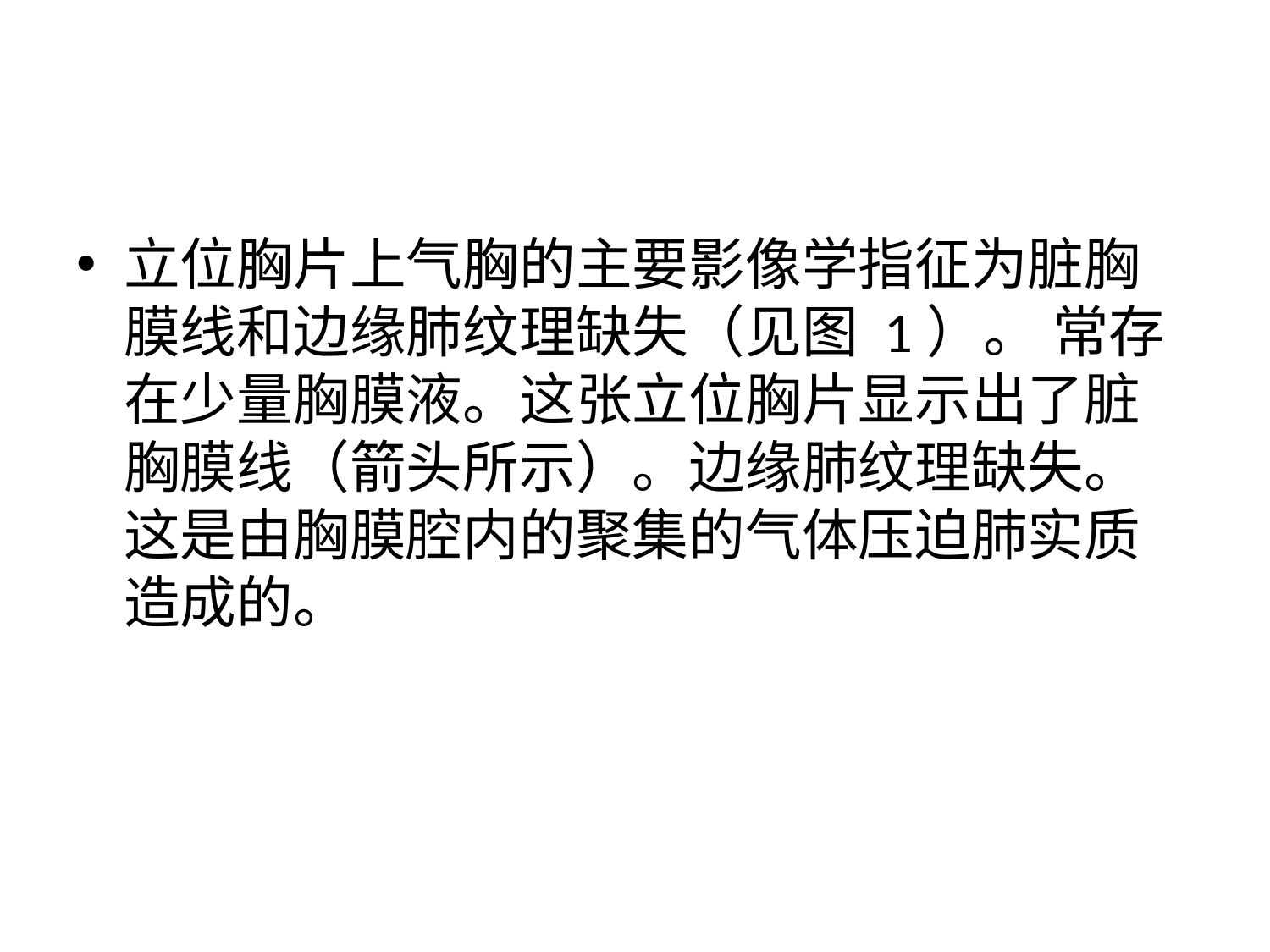

#
立位胸片上气胸的主要影像学指征为脏胸膜线和边缘肺纹理缺失（见图 1）。 常存在少量胸膜液。这张立位胸片显示出了脏胸膜线（箭头所示）。边缘肺纹理缺失。这是由胸膜腔内的聚集的气体压迫肺实质造成的。